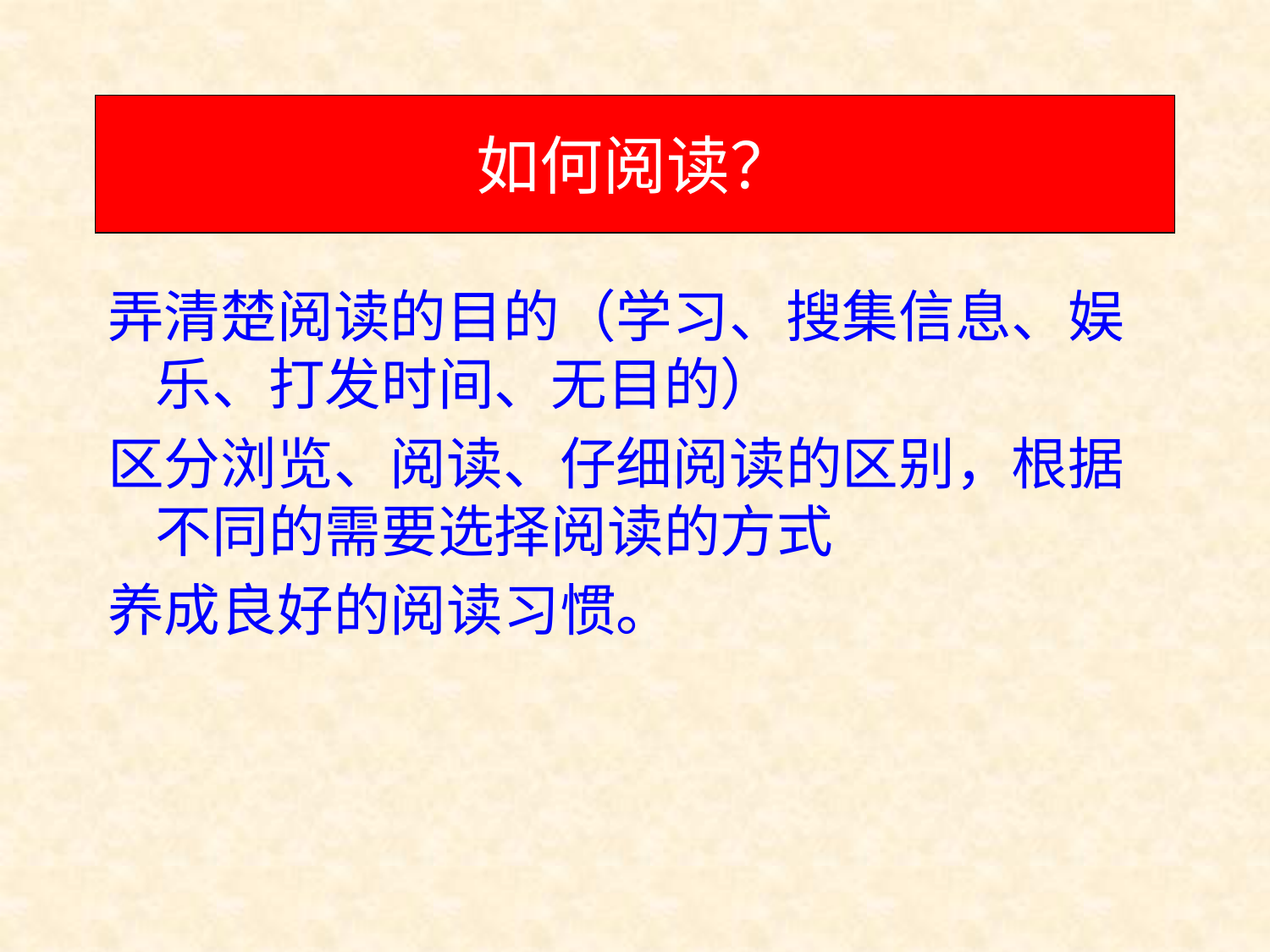

# 如何阅读？
弄清楚阅读的目的（学习、搜集信息、娱乐、打发时间、无目的）
区分浏览、阅读、仔细阅读的区别，根据不同的需要选择阅读的方式
养成良好的阅读习惯。